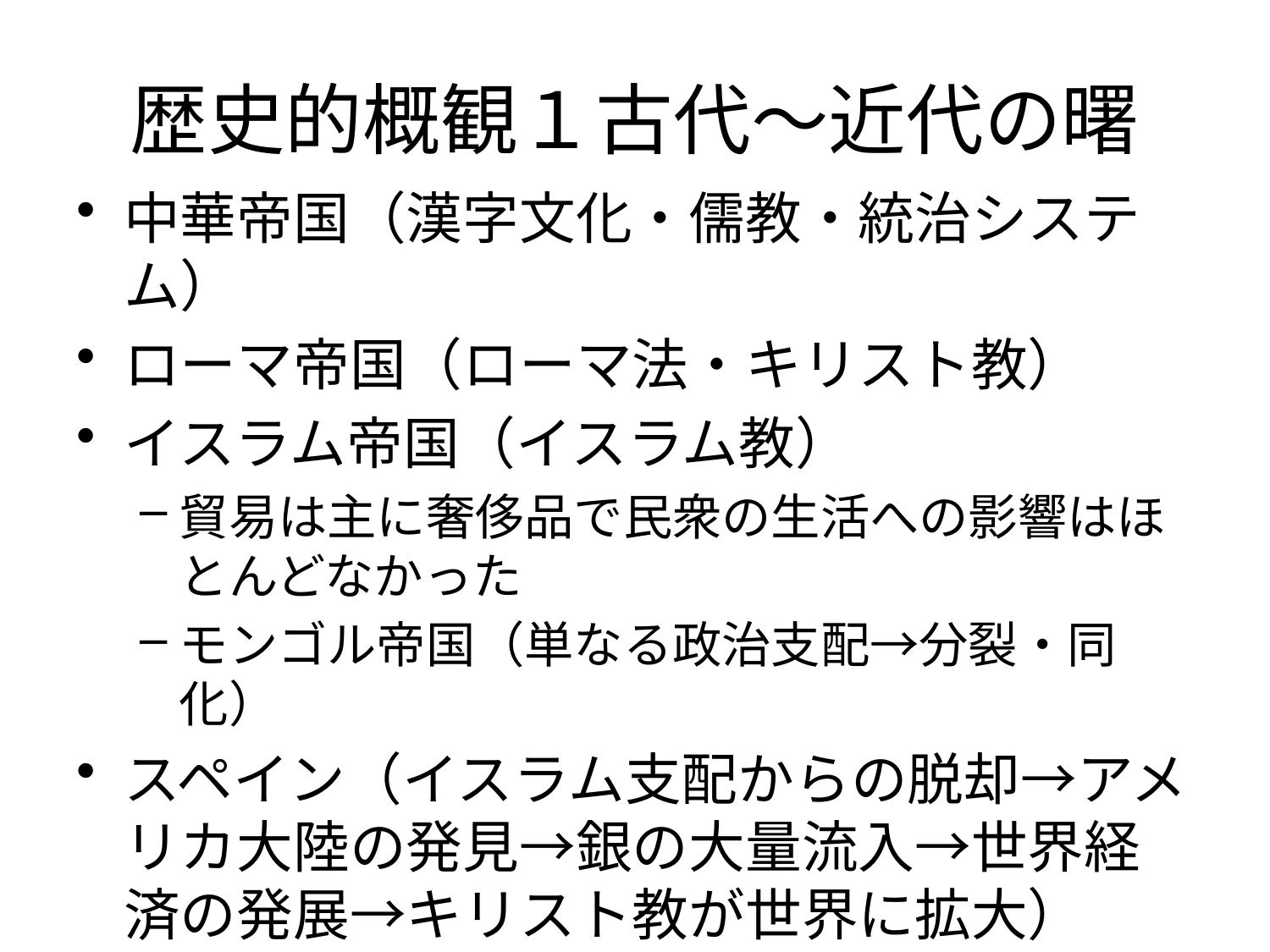

# 歴史的概観１古代～近代の曙
中華帝国（漢字文化・儒教・統治システム）
ローマ帝国（ローマ法・キリスト教）
イスラム帝国（イスラム教）
貿易は主に奢侈品で民衆の生活への影響はほとんどなかった
モンゴル帝国（単なる政治支配→分裂・同化）
スペイン（イスラム支配からの脱却→アメリカ大陸の発見→銀の大量流入→世界経済の発展→キリスト教が世界に拡大）